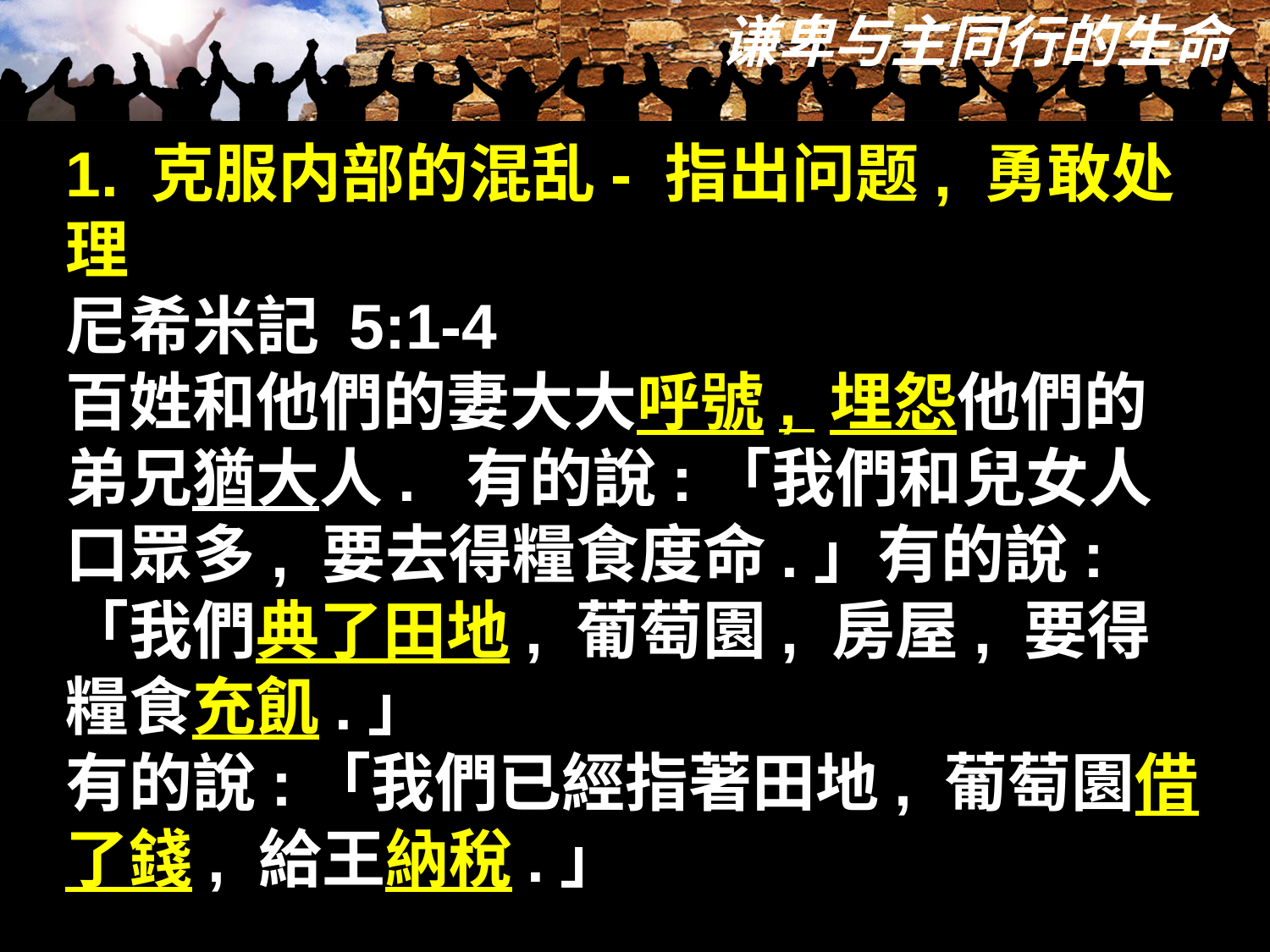

1. 克服内部的混乱- 指出问题, 勇敢处理
尼希米記 5:1-4
百姓和他們的妻大大呼號, 埋怨他們的弟兄猶大人.  有的說:「我們和兒女人口眾多, 要去得糧食度命.」有的說:「我們典了田地, 葡萄園, 房屋, 要得糧食充飢.」
有的說:「我們已經指著田地, 葡萄園借了錢, 給王納稅.」

某些猶大人因面臨飢荒和納稅而貧窮.